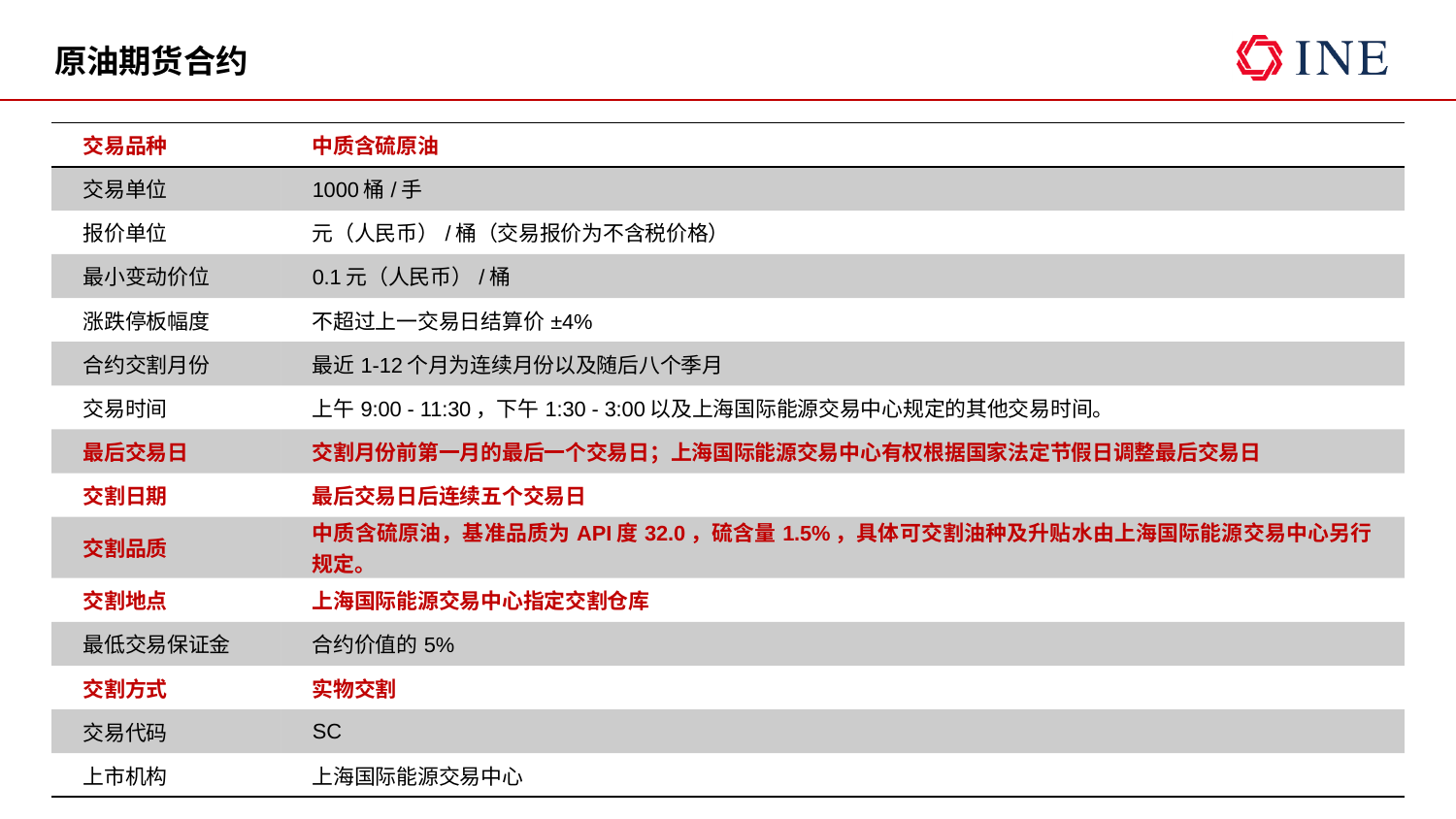

# 原油期货合约
| 交易品种 | 中质含硫原油 |
| --- | --- |
| 交易单位 | 1000桶/手 |
| 报价单位 | 元（人民币）/桶（交易报价为不含税价格） |
| 最小变动价位 | 0.1元（人民币）/桶 |
| 涨跌停板幅度 | 不超过上一交易日结算价±4% |
| 合约交割月份 | 最近1-12个月为连续月份以及随后八个季月 |
| 交易时间 | 上午9:00 - 11:30，下午1:30 - 3:00以及上海国际能源交易中心规定的其他交易时间。 |
| 最后交易日 | 交割月份前第一月的最后一个交易日；上海国际能源交易中心有权根据国家法定节假日调整最后交易日 |
| 交割日期 | 最后交易日后连续五个交易日 |
| 交割品质 | 中质含硫原油，基准品质为API度32.0，硫含量1.5%，具体可交割油种及升贴水由上海国际能源交易中心另行规定。 |
| 交割地点 | 上海国际能源交易中心指定交割仓库 |
| 最低交易保证金 | 合约价值的5% |
| 交割方式 | 实物交割 |
| 交易代码 | SC |
| 上市机构 | 上海国际能源交易中心 |